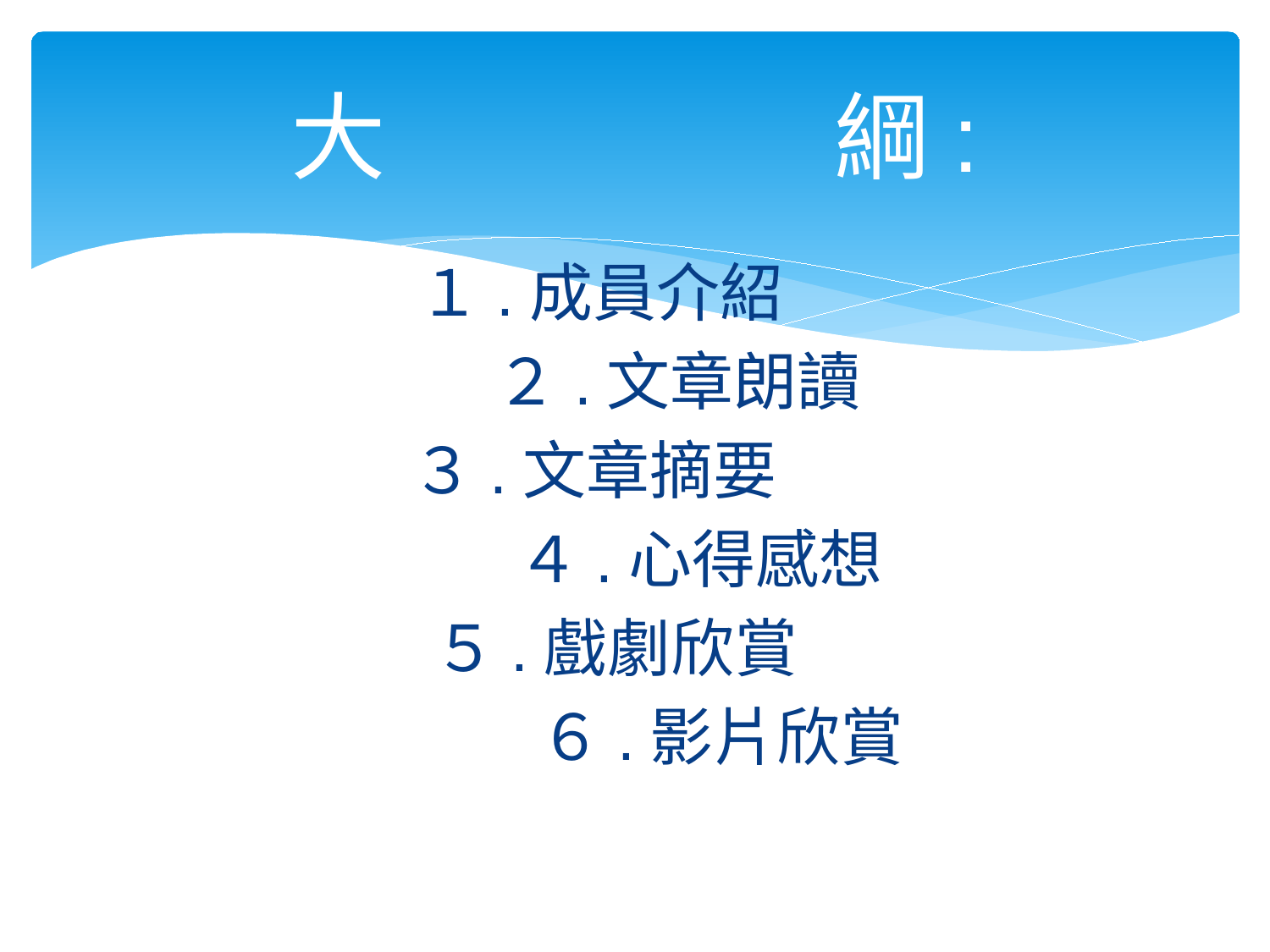

# 大                     綱:
      　　    １.成員介紹
         　　　  ２.文章朗讀
            　  ３.文章摘要
               　　  ４.心得感想
                    ５.戲劇欣賞
                     　  ６.影片欣賞